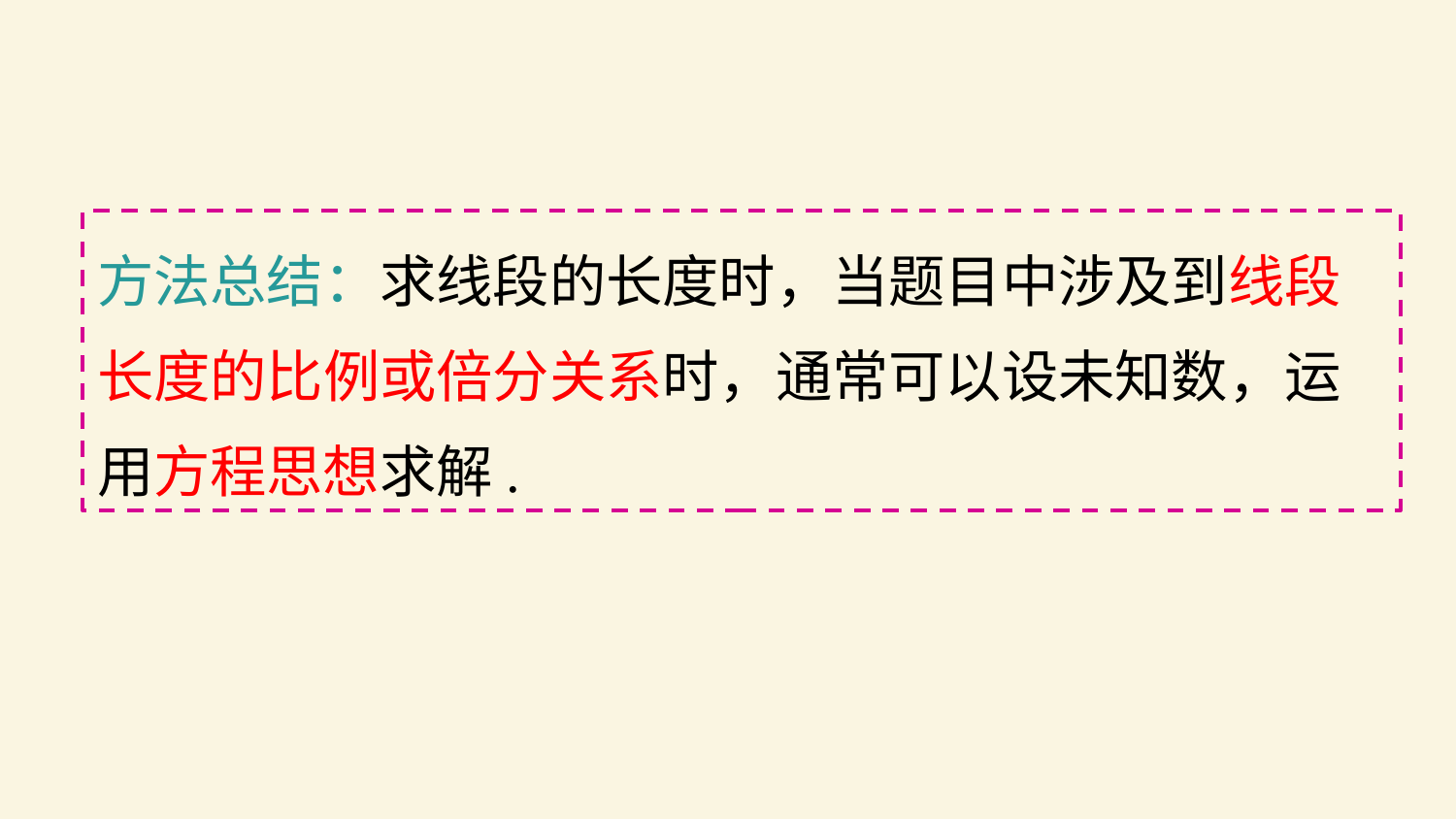

方法总结：求线段的长度时，当题目中涉及到线段长度的比例或倍分关系时，通常可以设未知数，运用方程思想求解.